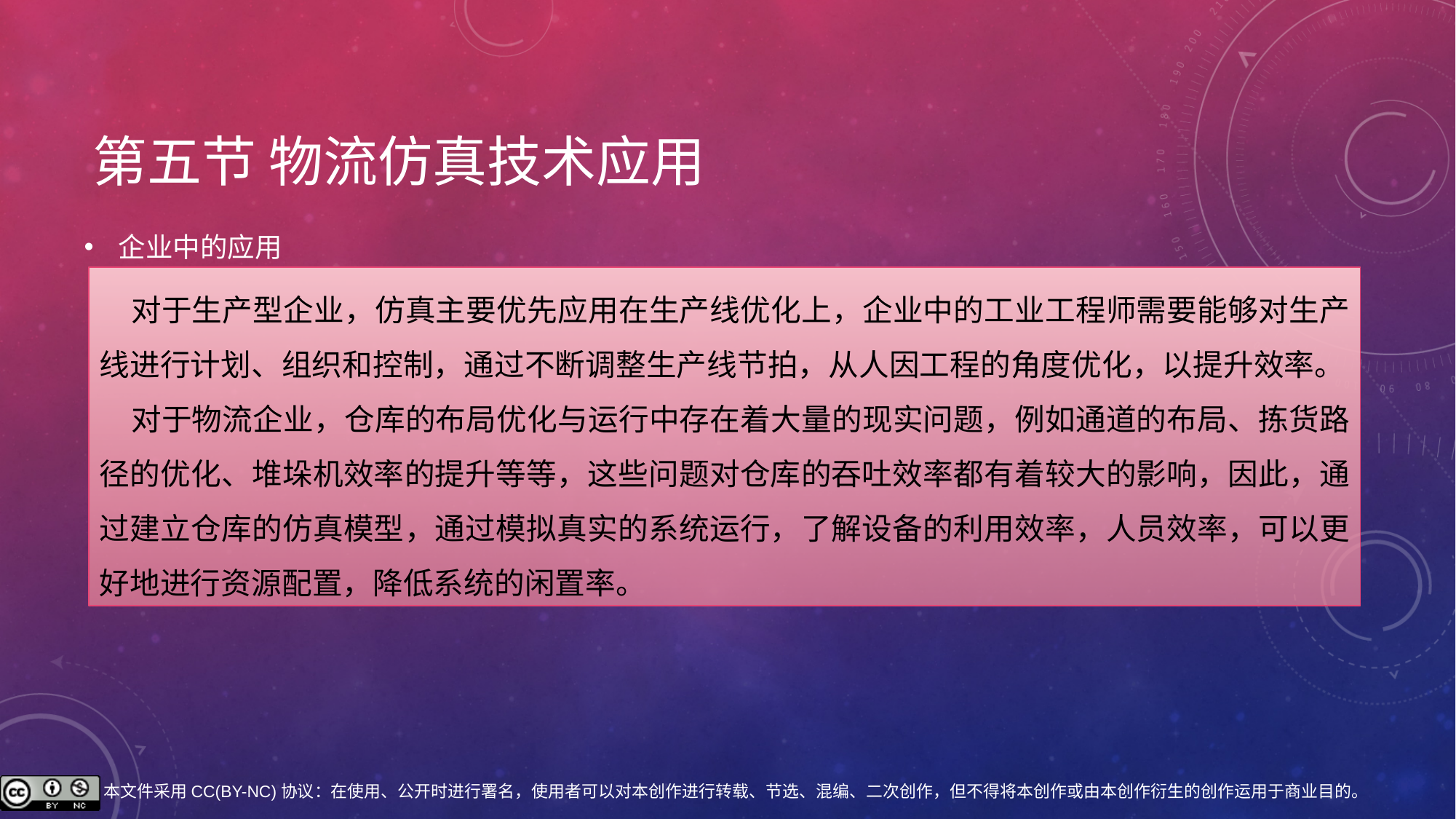

# 第五节 物流仿真技术应用
企业中的应用
对于生产型企业，仿真主要优先应用在生产线优化上，企业中的工业工程师需要能够对生产线进行计划、组织和控制，通过不断调整生产线节拍，从人因工程的角度优化，以提升效率。
对于物流企业，仓库的布局优化与运行中存在着大量的现实问题，例如通道的布局、拣货路径的优化、堆垛机效率的提升等等，这些问题对仓库的吞吐效率都有着较大的影响，因此，通过建立仓库的仿真模型，通过模拟真实的系统运行，了解设备的利用效率，人员效率，可以更好地进行资源配置，降低系统的闲置率。